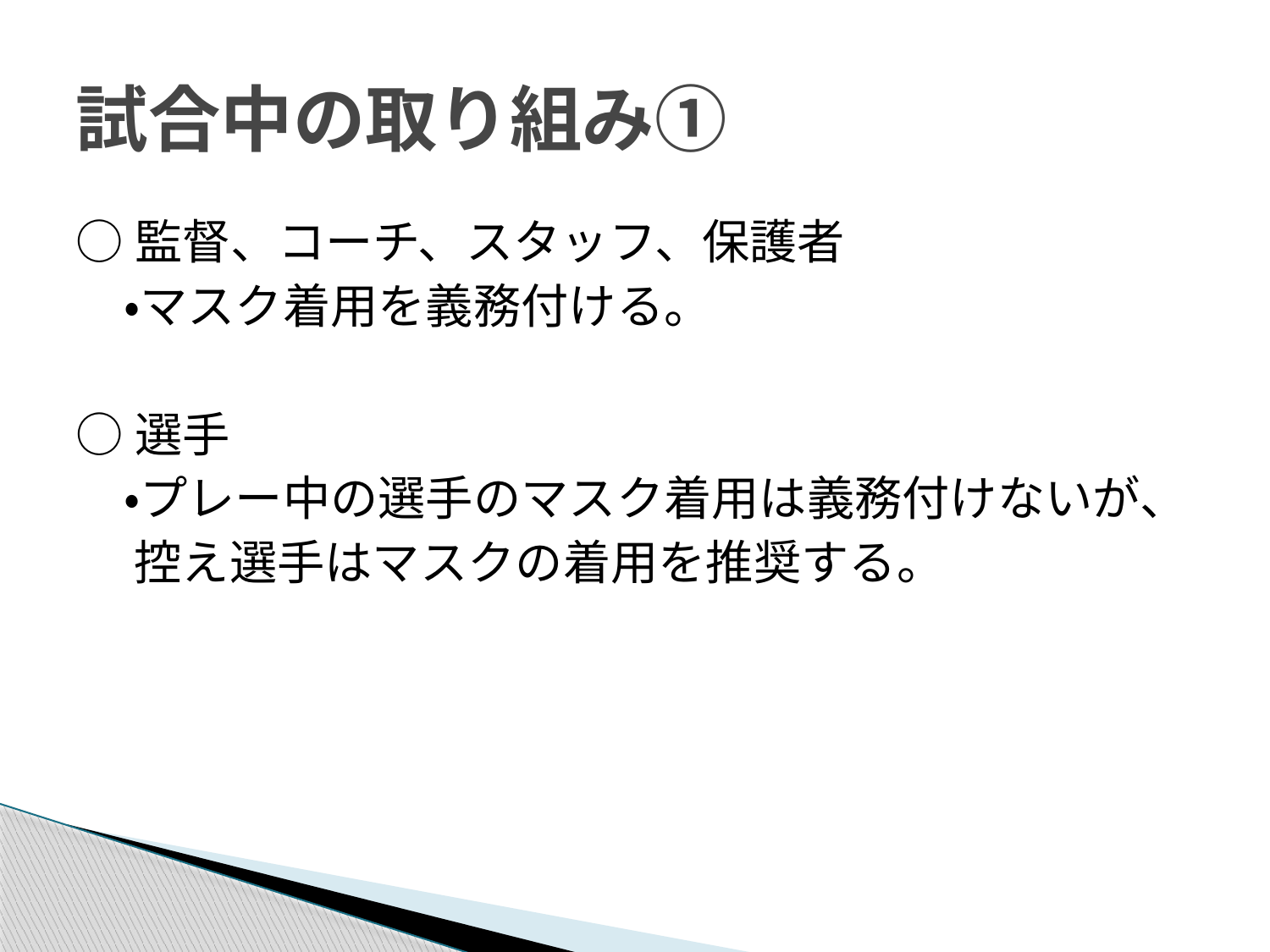

# 試合中の取り組み①
○監督、コーチ、スタッフ、保護者
　・マスク着用を義務付ける。

○選手
　・プレー中の選手のマスク着用は義務付けないが、
　 控え選手はマスクの着用を推奨する。